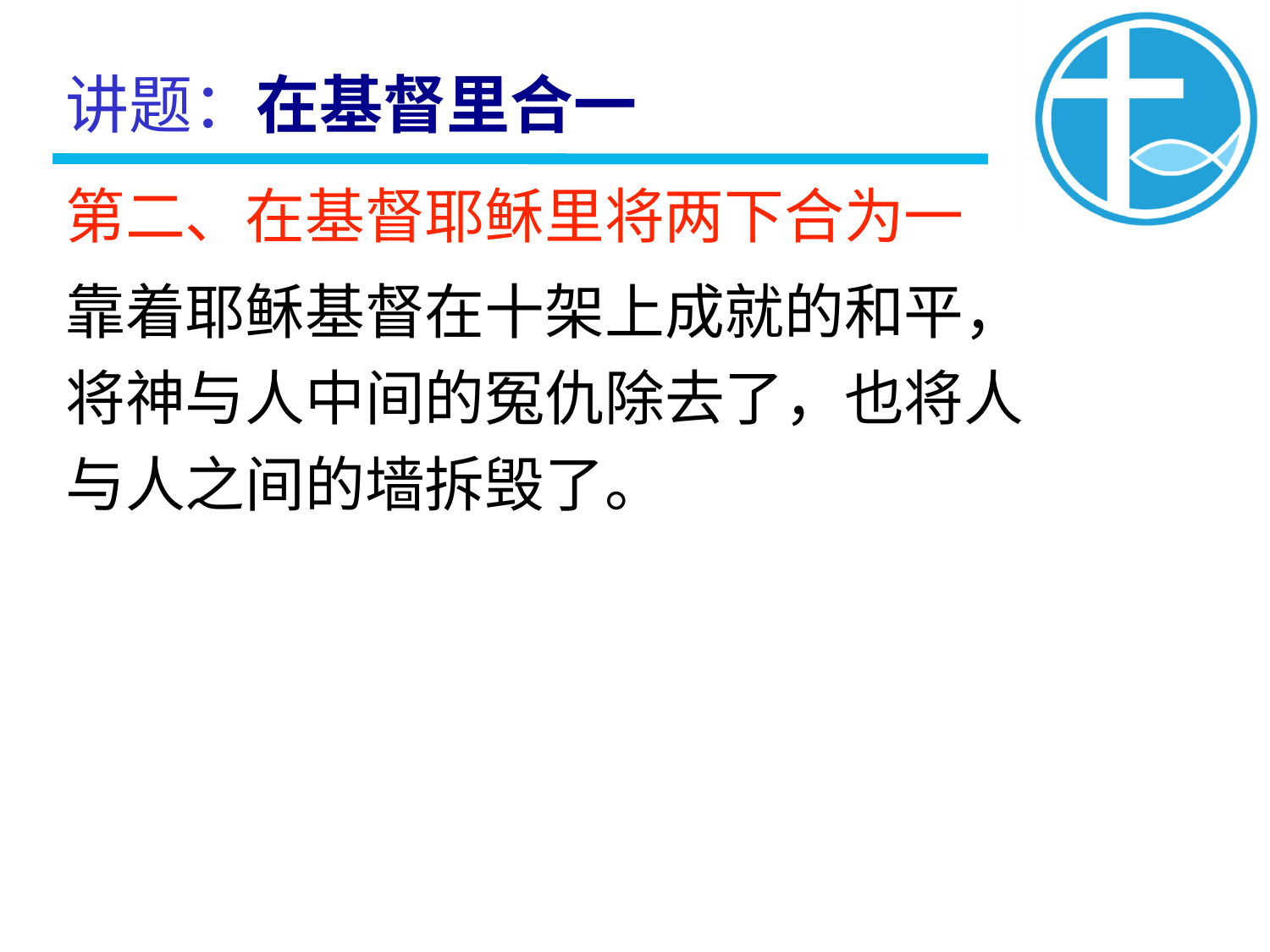

讲题：在基督里合一
第二、在基督耶稣里将两下合为一
靠着耶稣基督在十架上成就的和平，将神与人中间的冤仇除去了，也将人与人之间的墙拆毁了。